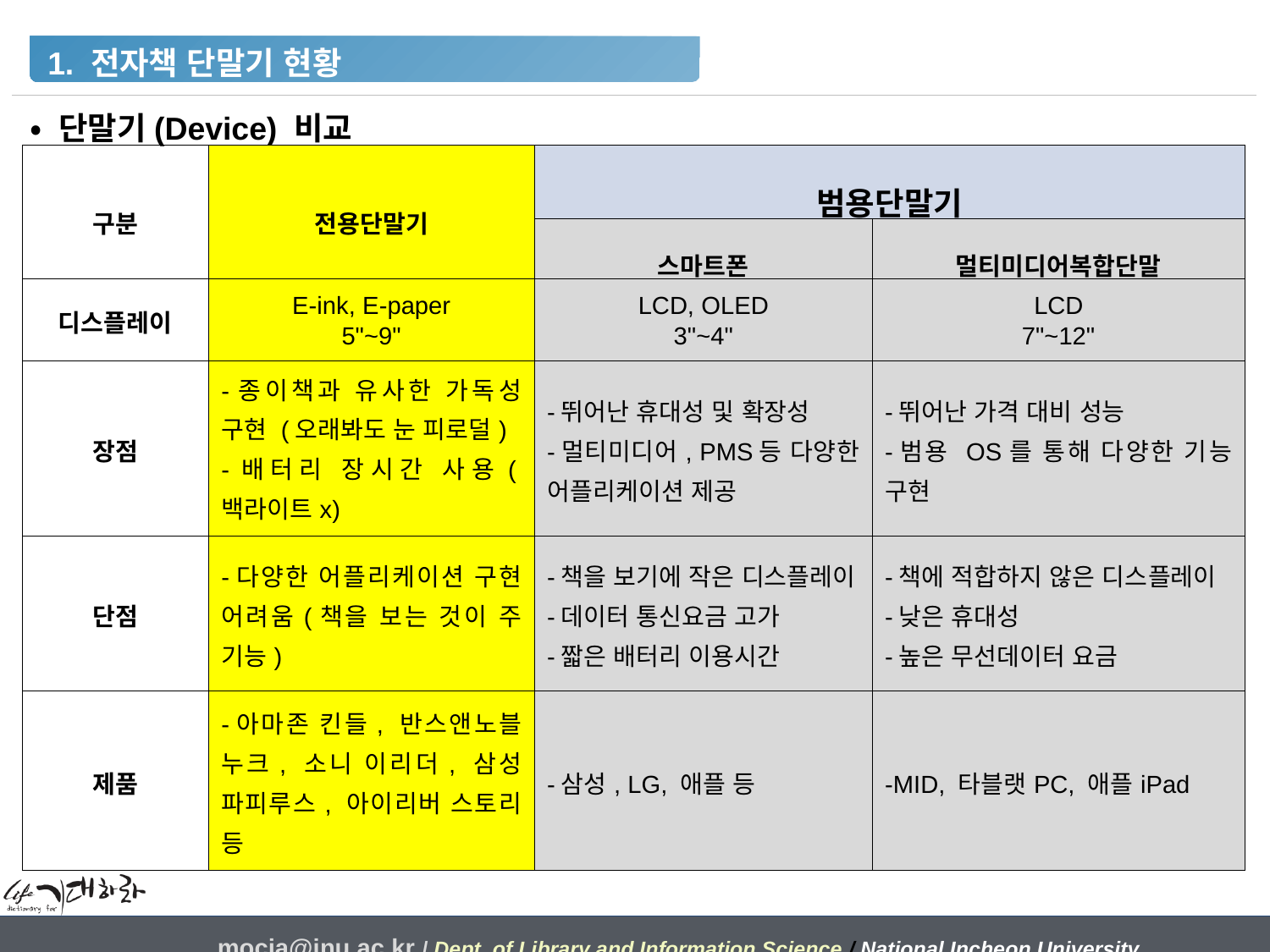

1. 전자책 단말기 현황
  • 단말기(Device) 비교

| 구분 | 전용단말기 | 범용단말기 |  |
| --- | --- | --- | --- |
|  |  | 스마트폰 | 멀티미디어복합단말 |
| 디스플레이 | E-ink, E-paper 5"~9" | LCD, OLED 3"~4" | LCD 7"~12" |
| 장점 | -종이책과 유사한 가독성 구현 (오래봐도 눈 피로덜) -배터리 장시간 사용(백라이트x) -휴대성 | -뛰어난 휴대성 및 확장성 -멀티미디어, PMS등 다양한 어플리케이션 제공 | -뛰어난 가격 대비 성능 -범용 OS를 통해 다양한 기능 구현 |
| 단점 | -다양한 어플리케이션 구현 어려움(책을 보는 것이 주 기능) | -책을 보기에 작은 디스플레이 -데이터 통신요금 고가 -짧은 배터리 이용시간 | -책에 적합하지 않은 디스플레이 -낮은 휴대성 -높은 무선데이터 요금 |
| 제품 | -아마존 킨들, 반스앤노블 누크, 소니 이리더, 삼성 파피루스, 아이리버 스토리 등 | -삼성, LG, 애플 등 | -MID, 타블랫PC, 애플iPad |

mocja@inu.ac.kr / Dept. of Library and Information Science / National Incheon University